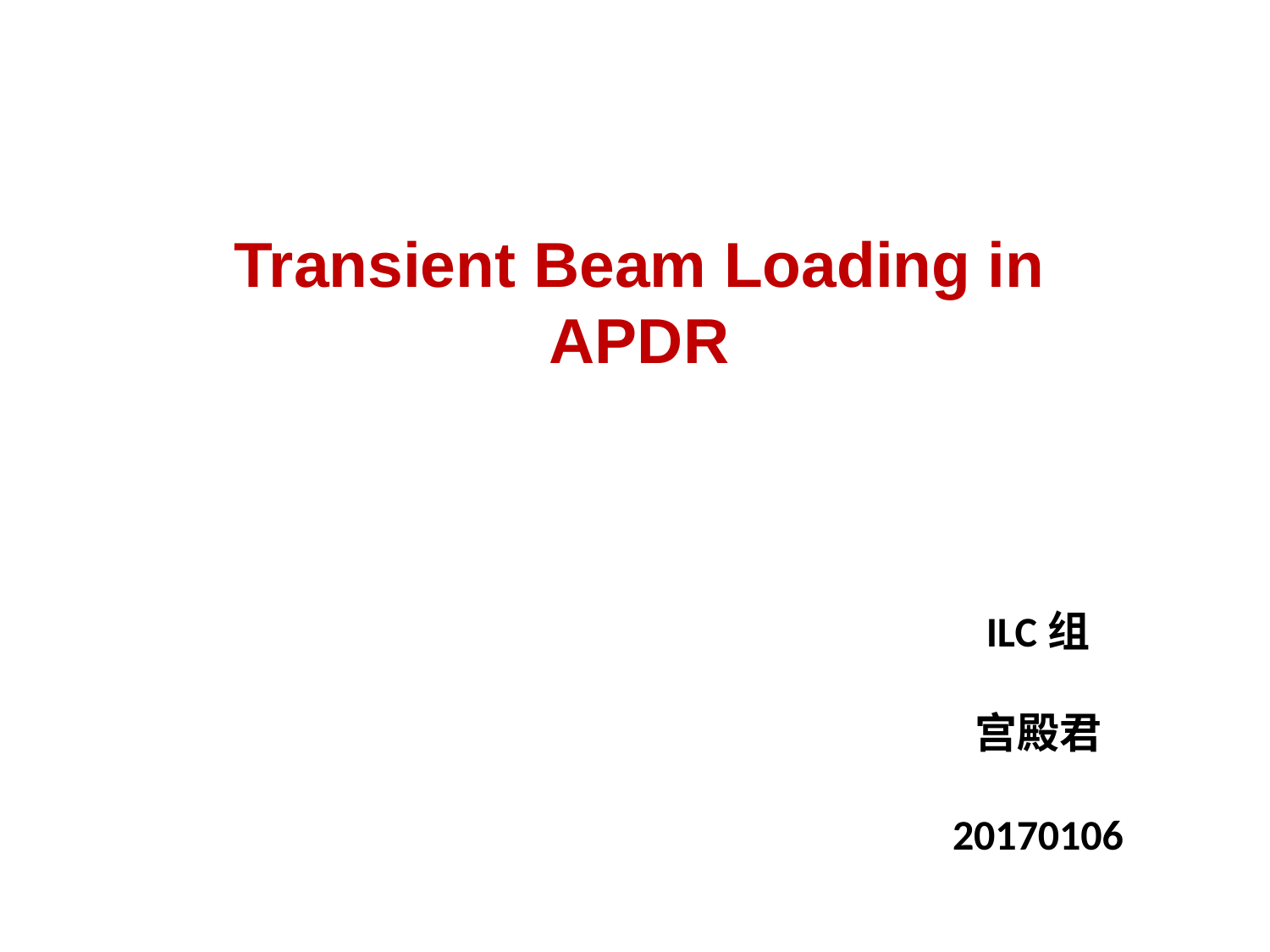

Transient Beam Loading in APDR
ILC组

宫殿君

20170106